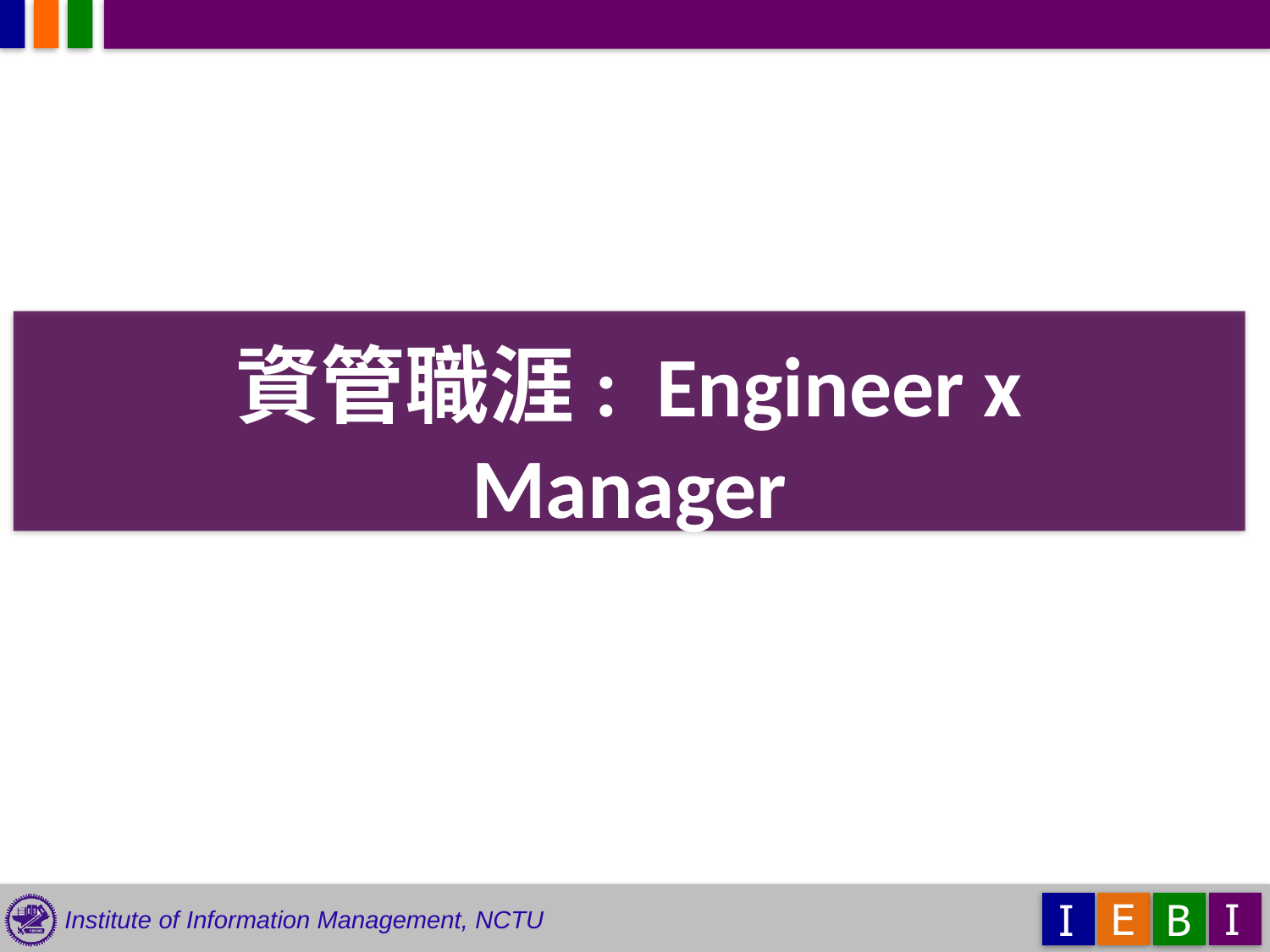

資管職涯:  Engineer x Manager
(IT-solutions x Strategy-insights)